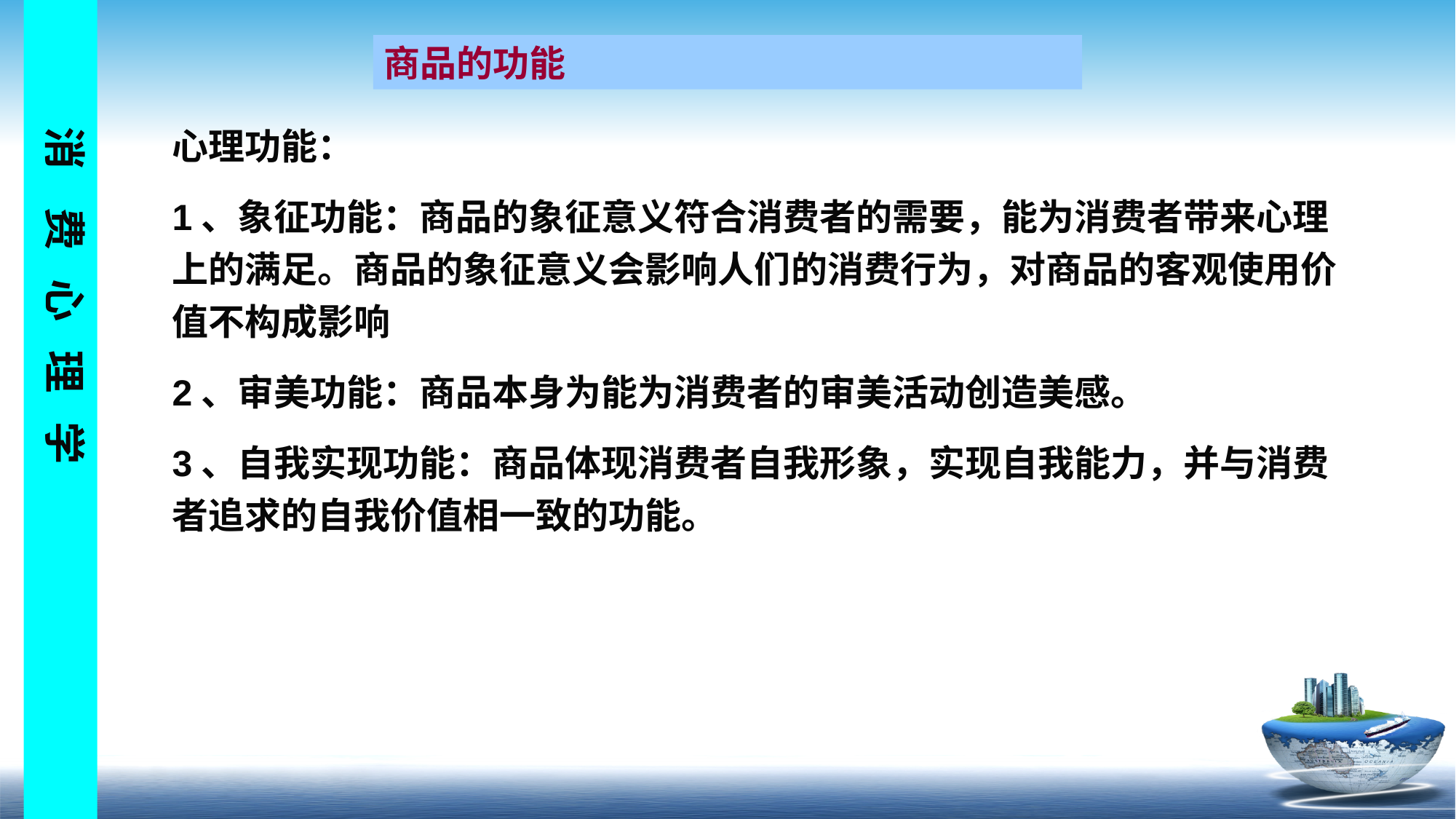

商品的功能

心理功能：
1、象征功能：商品的象征意义符合消费者的需要，能为消费者带来心理上的满足。商品的象征意义会影响人们的消费行为，对商品的客观使用价值不构成影响
2、审美功能：商品本身为能为消费者的审美活动创造美感。
3、自我实现功能：商品体现消费者自我形象，实现自我能力，并与消费者追求的自我价值相一致的功能。